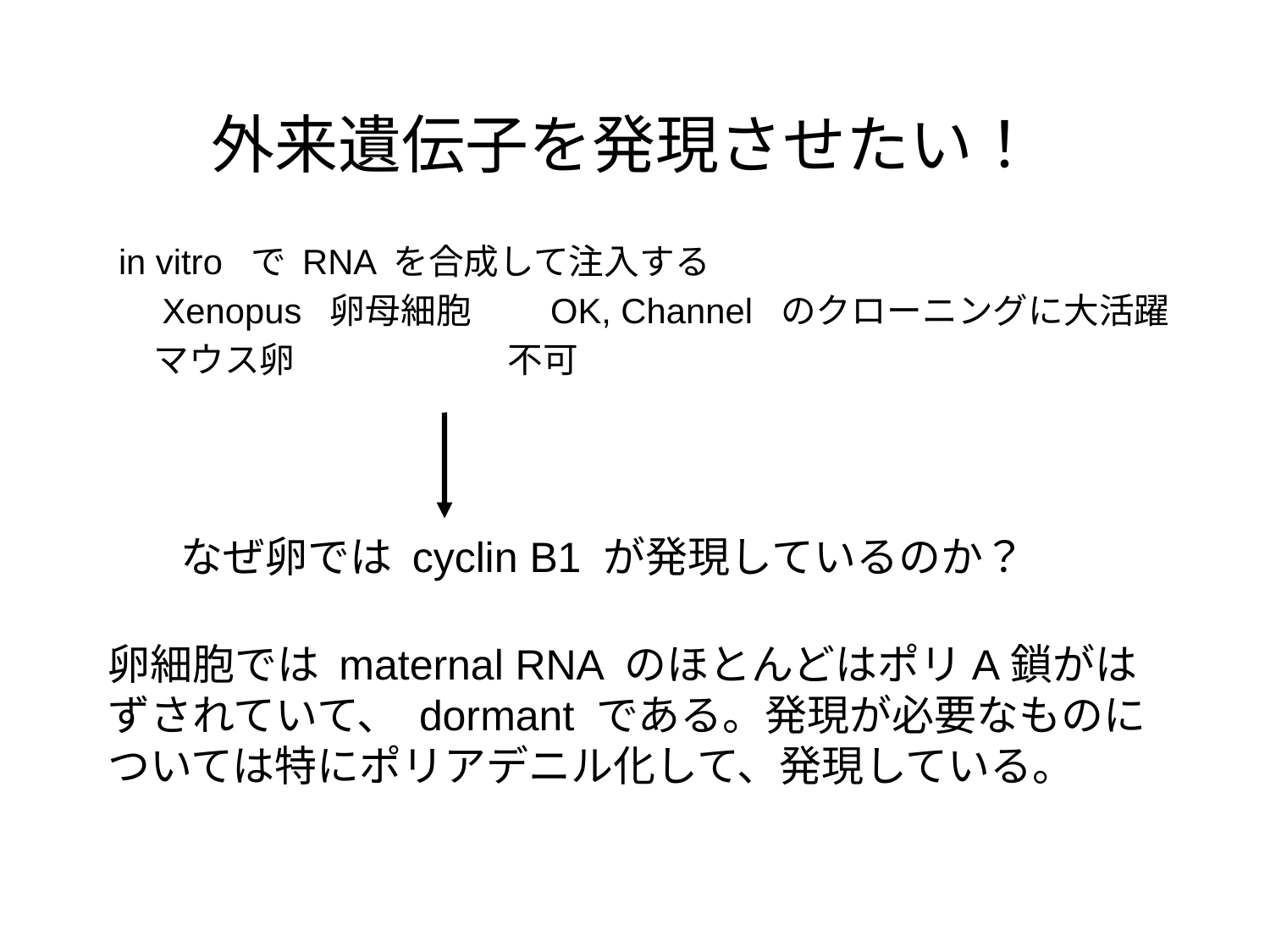

# 外来遺伝子を発現させたい！
in vitro  で RNA を合成して注入する
　Xenopus  卵母細胞　　OK, Channel  のクローニングに大活躍
　マウス卵　　　　　　不可

なぜ卵では cyclin B1 が発現しているのか？
卵細胞では maternal RNA のほとんどはポリA鎖がはずされていて、 dormant である。発現が必要なものについては特にポリアデニル化して、発現している。